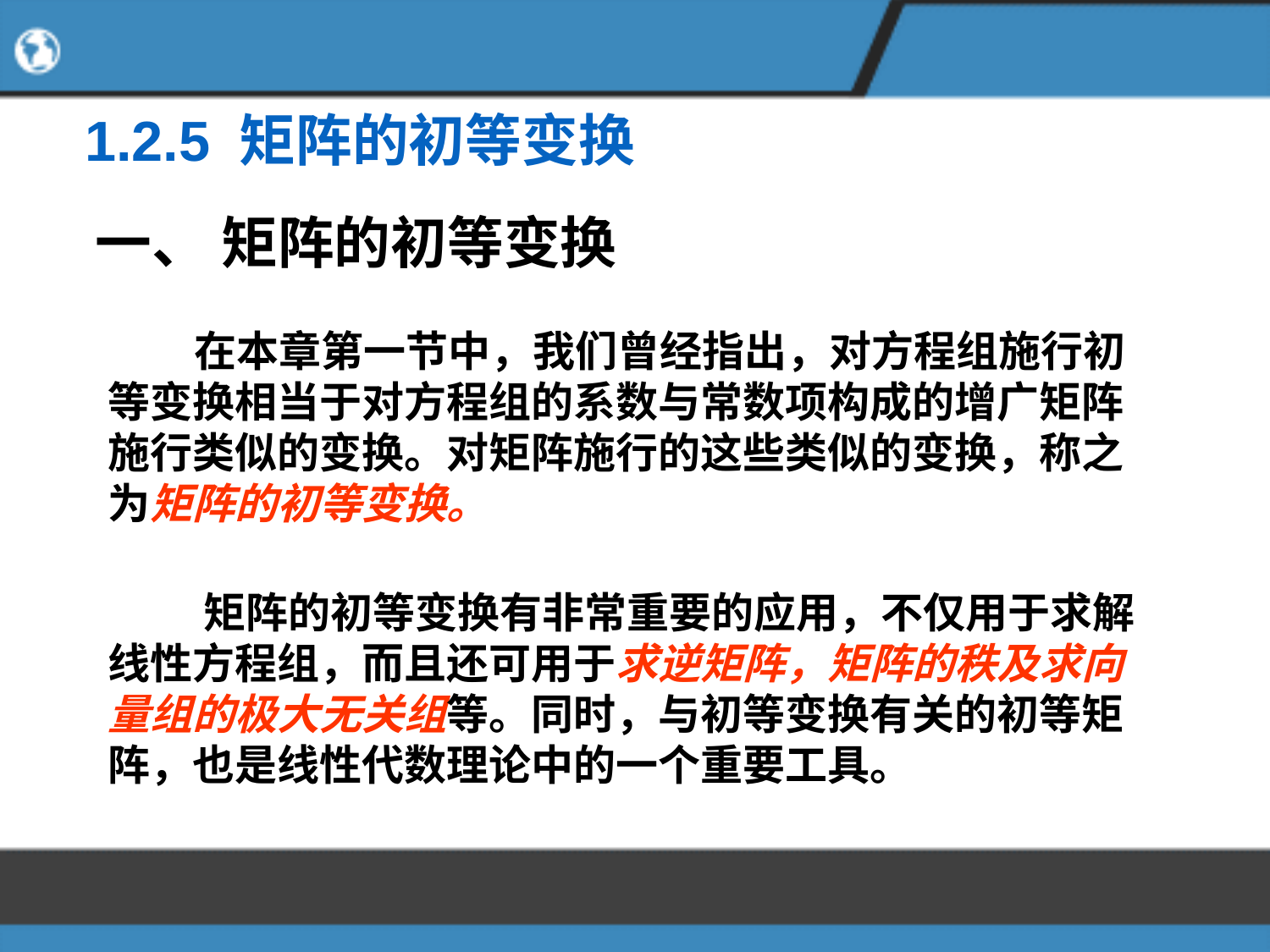

1.2.5 矩阵的初等变换
# 一、 矩阵的初等变换
        在本章第一节中，我们曾经指出，对方程组施行初等变换相当于对方程组的系数与常数项构成的增广矩阵施行类似的变换。对矩阵施行的这些类似的变换，称之为矩阵的初等变换。
         矩阵的初等变换有非常重要的应用，不仅用于求解线性方程组，而且还可用于求逆矩阵，矩阵的秩及求向量组的极大无关组等。同时，与初等变换有关的初等矩阵，也是线性代数理论中的一个重要工具。